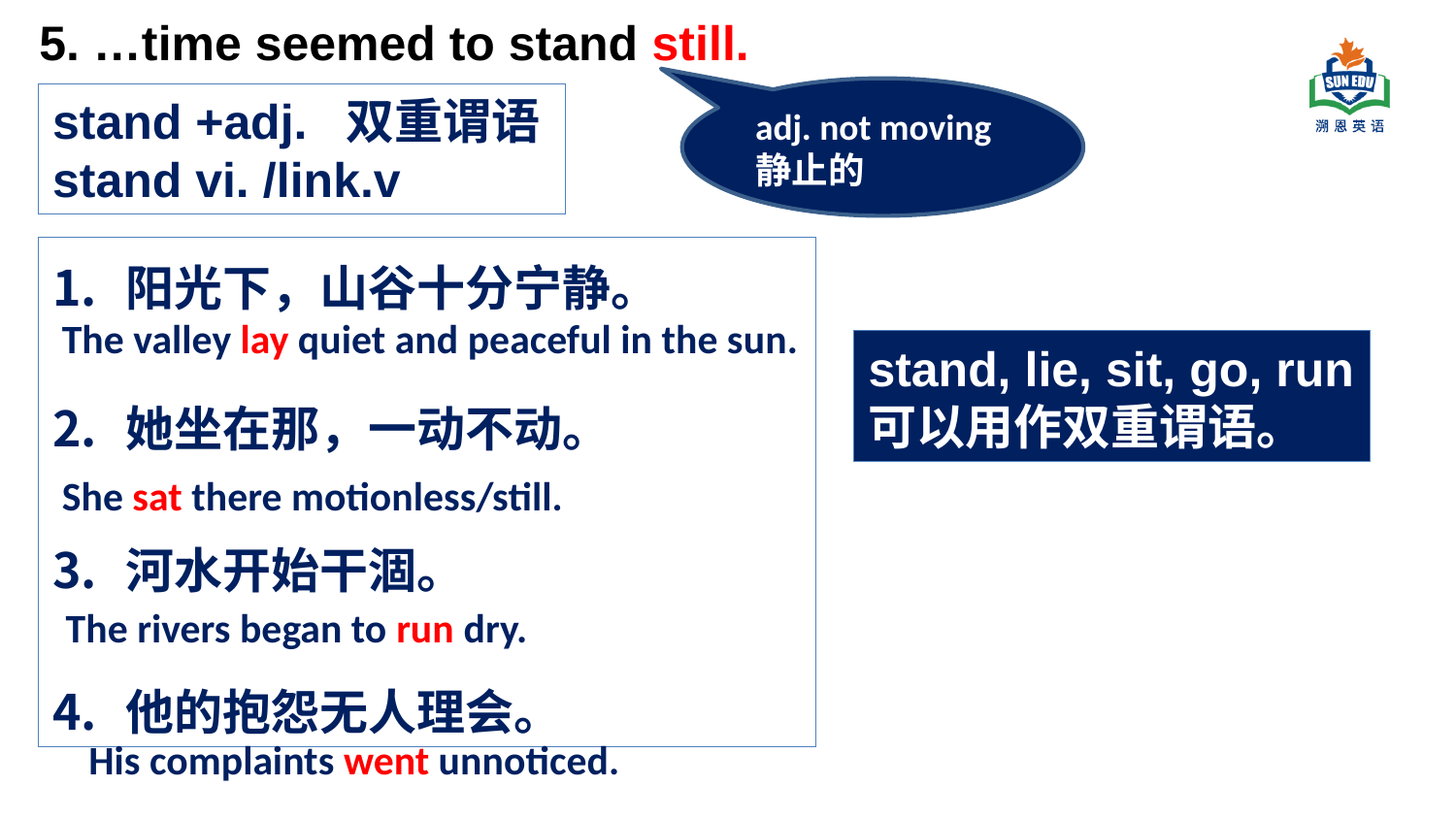

5. …time seemed to stand still.

adj. not moving
静止的
stand +adj.  双重谓语
stand vi. /link.v
阳光下，山谷十分宁静。

她坐在那，一动不动。

河水开始干涸。

他的抱怨无人理会。
 The valley lay quiet and peaceful in the sun.
stand, lie, sit, go, run
可以用作双重谓语。
 She sat there motionless/still.
The rivers began to run dry.
His complaints went unnoticed.